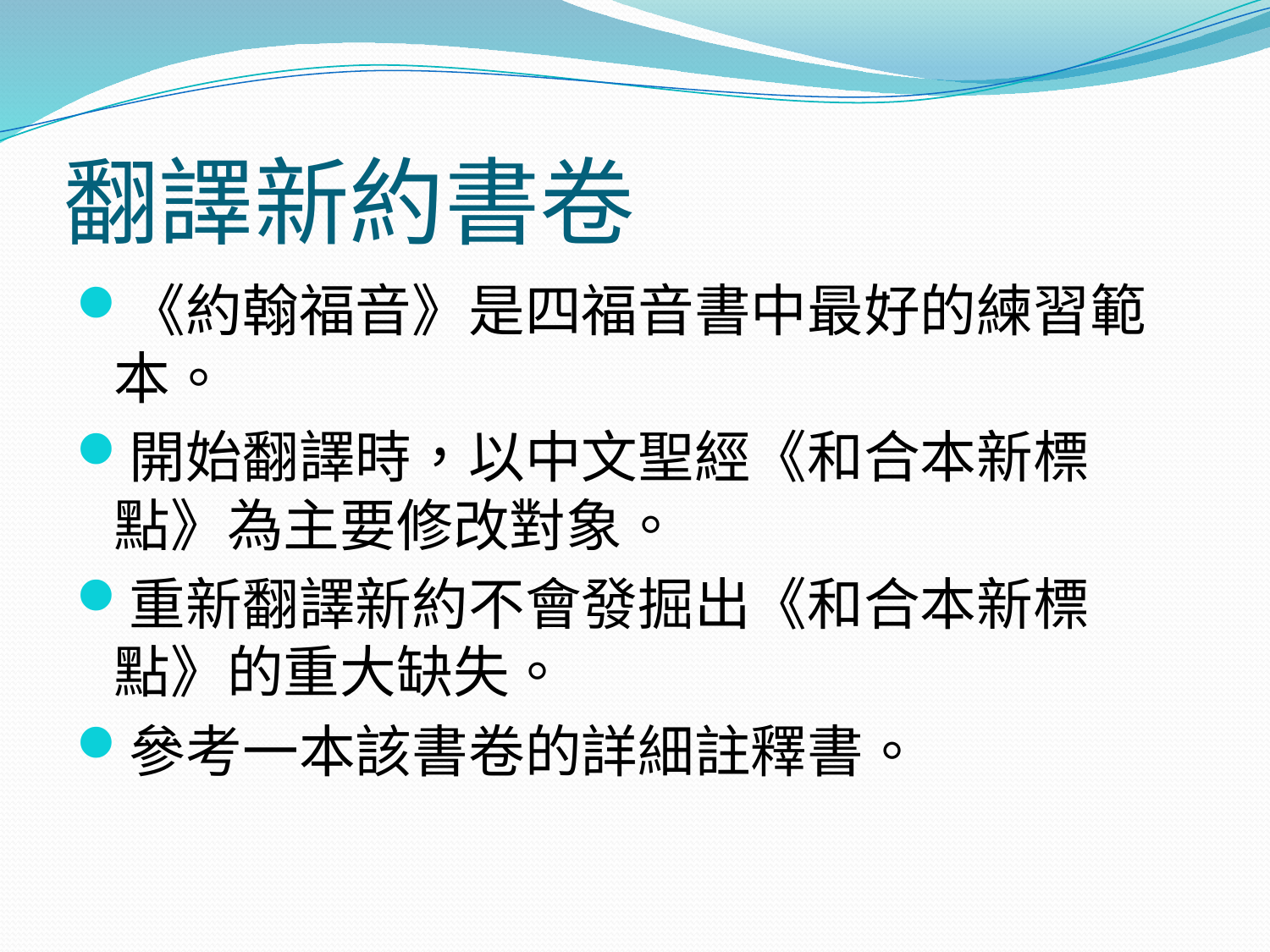

# 翻譯新約書卷
《約翰福音》是四福音書中最好的練習範本。
開始翻譯時，以中文聖經《和合本新標點》為主要修改對象。
重新翻譯新約不會發掘出《和合本新標點》的重大缺失。
參考一本該書卷的詳細註釋書。